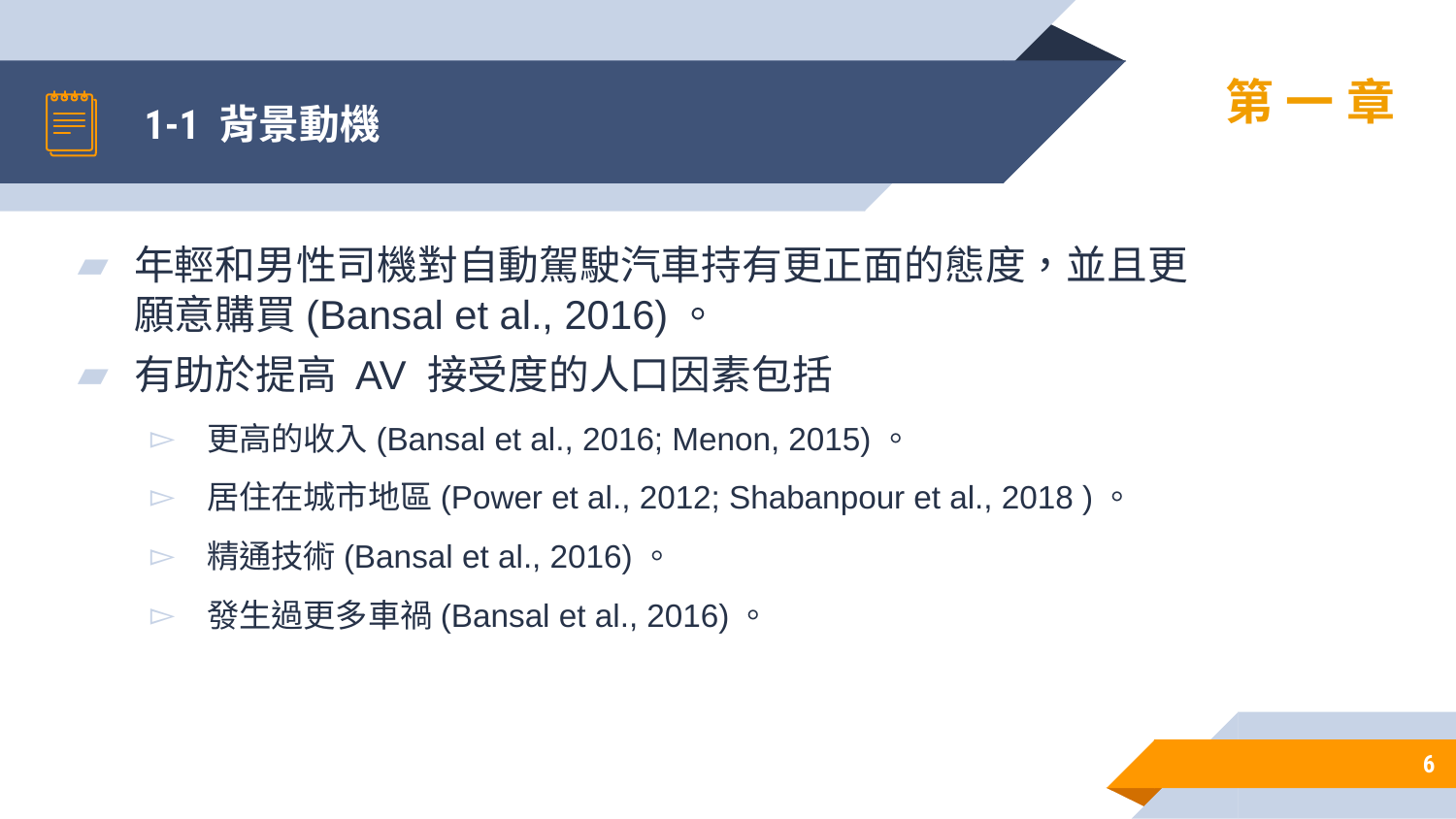

# 1-1 背景動機
第一章

年輕和男性司機對自動駕駛汽車持有更正面的態度，並且更願意購買(Bansal et al., 2016)。
有助於提高 AV 接受度的人口因素包括
更高的收入(Bansal et al., 2016; Menon, 2015)。
居住在城市地區(Power et al., 2012; Shabanpour et al., 2018 )。
精通技術(Bansal et al., 2016)。
發生過更多車禍(Bansal et al., 2016)。
6